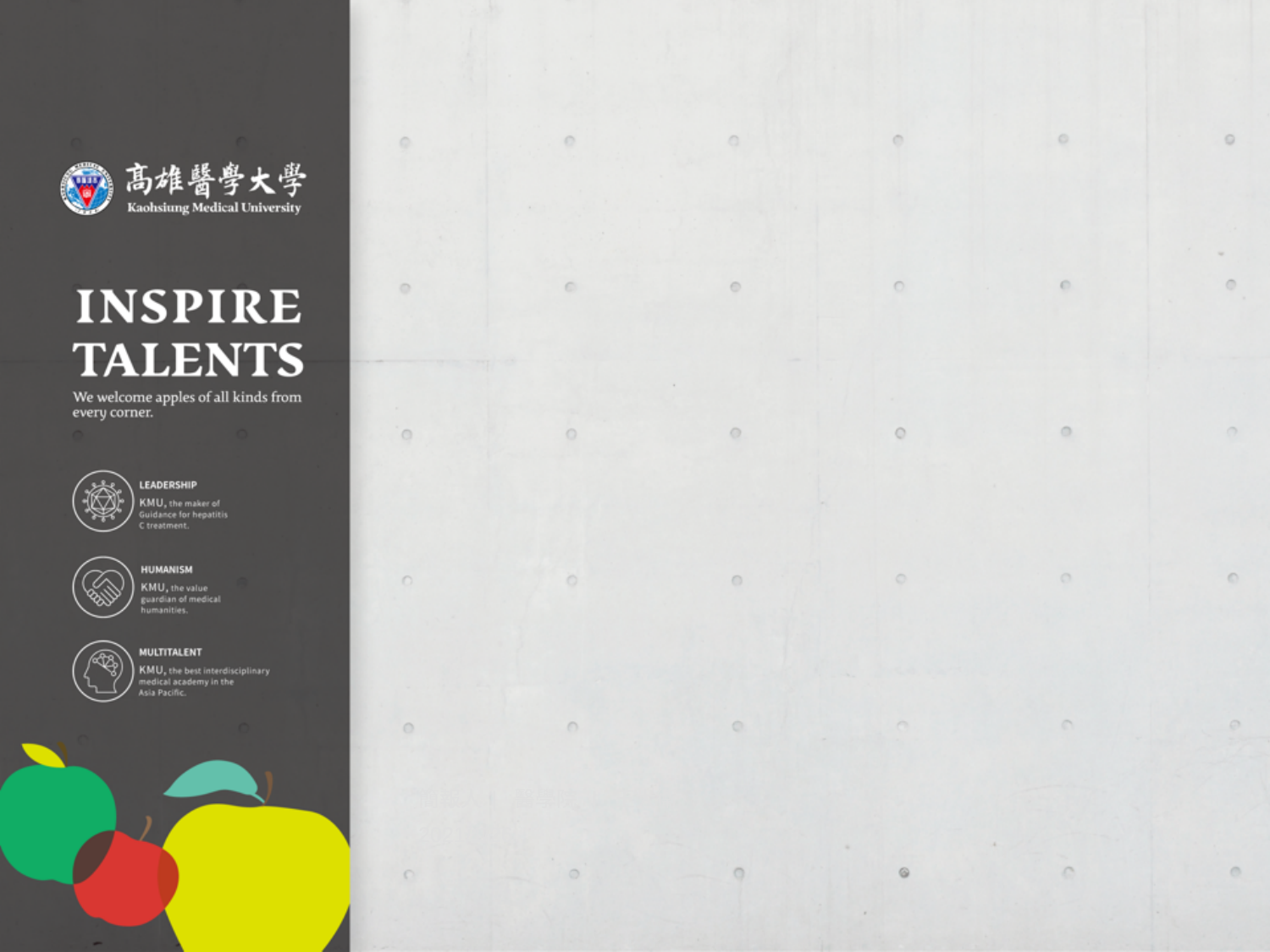

#

簡報人 |  醫學院  |  王大衛
1
2021/1/26